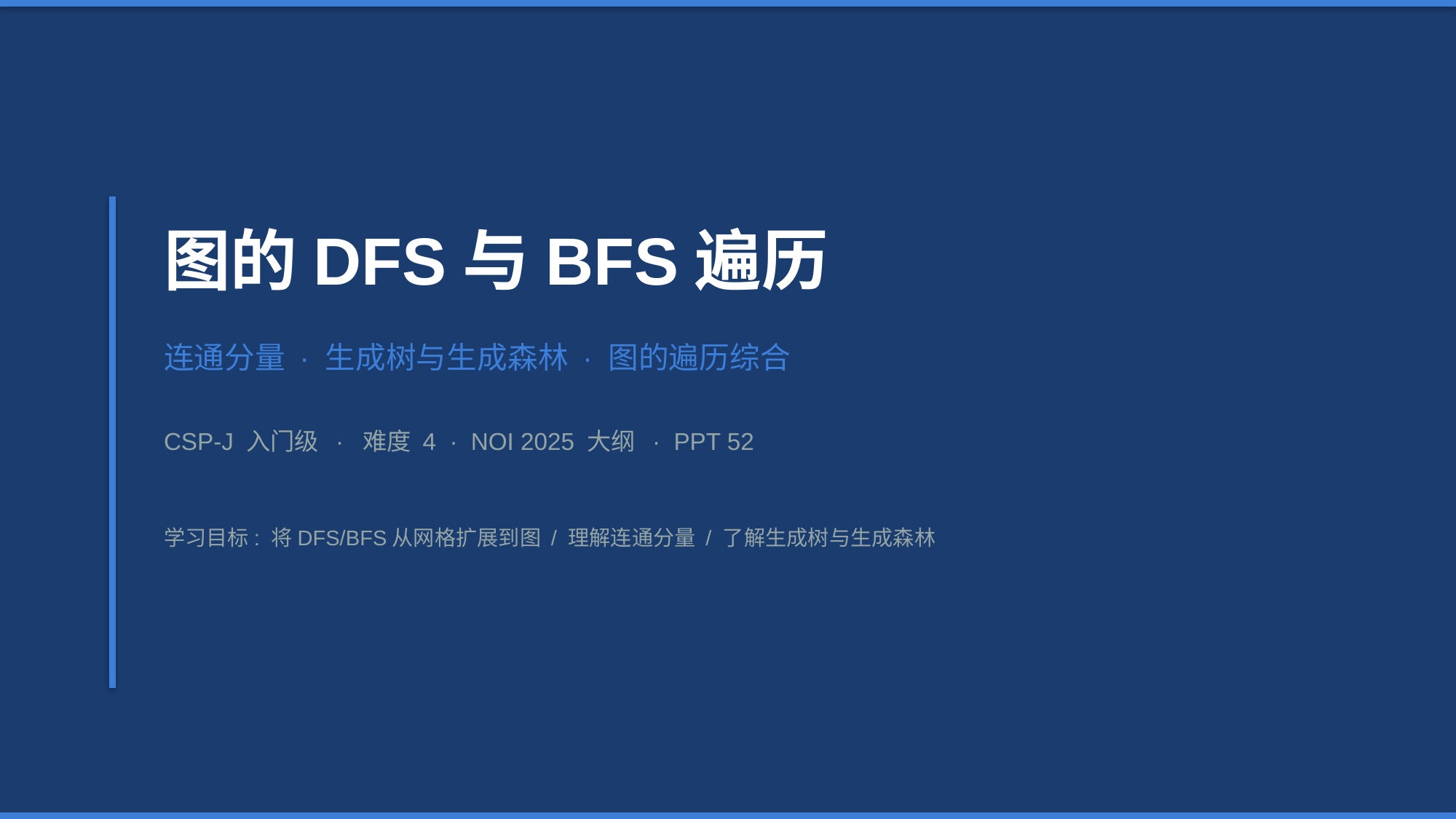

图的DFS与BFS遍历
连通分量 · 生成树与生成森林 · 图的遍历综合
CSP-J 入门级  ·  难度 4  ·  NOI 2025 大纲  ·  PPT 52
学习目标: 将DFS/BFS从网格扩展到图 / 理解连通分量 / 了解生成树与生成森林